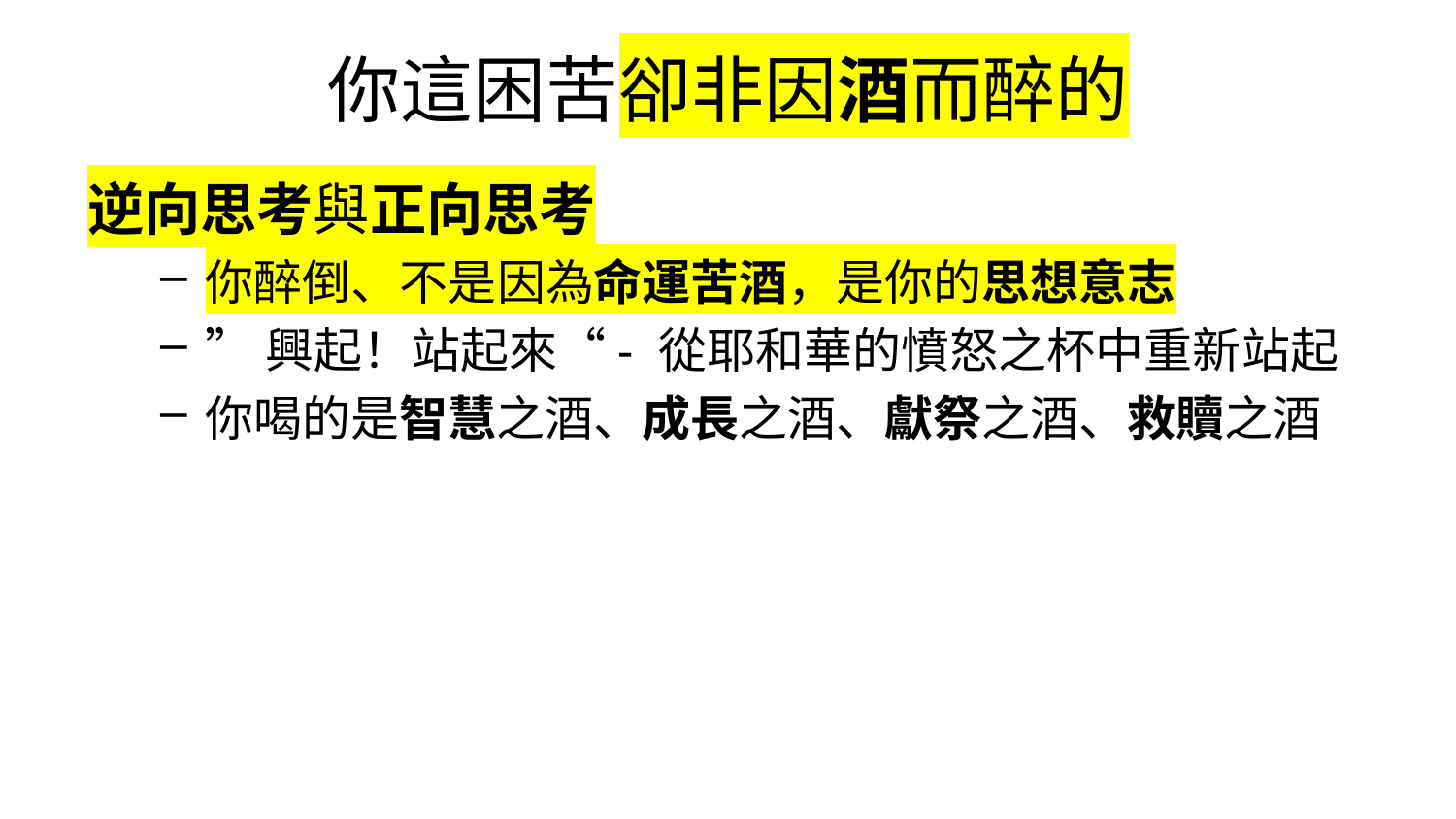

# 你這困苦卻非因酒而醉的
逆向思考與正向思考
你醉倒、不是因為命運苦酒，是你的思想意志
”興起！站起來“- 從耶和華的憤怒之杯中重新站起
你喝的是智慧之酒、成長之酒、獻祭之酒、救贖之酒